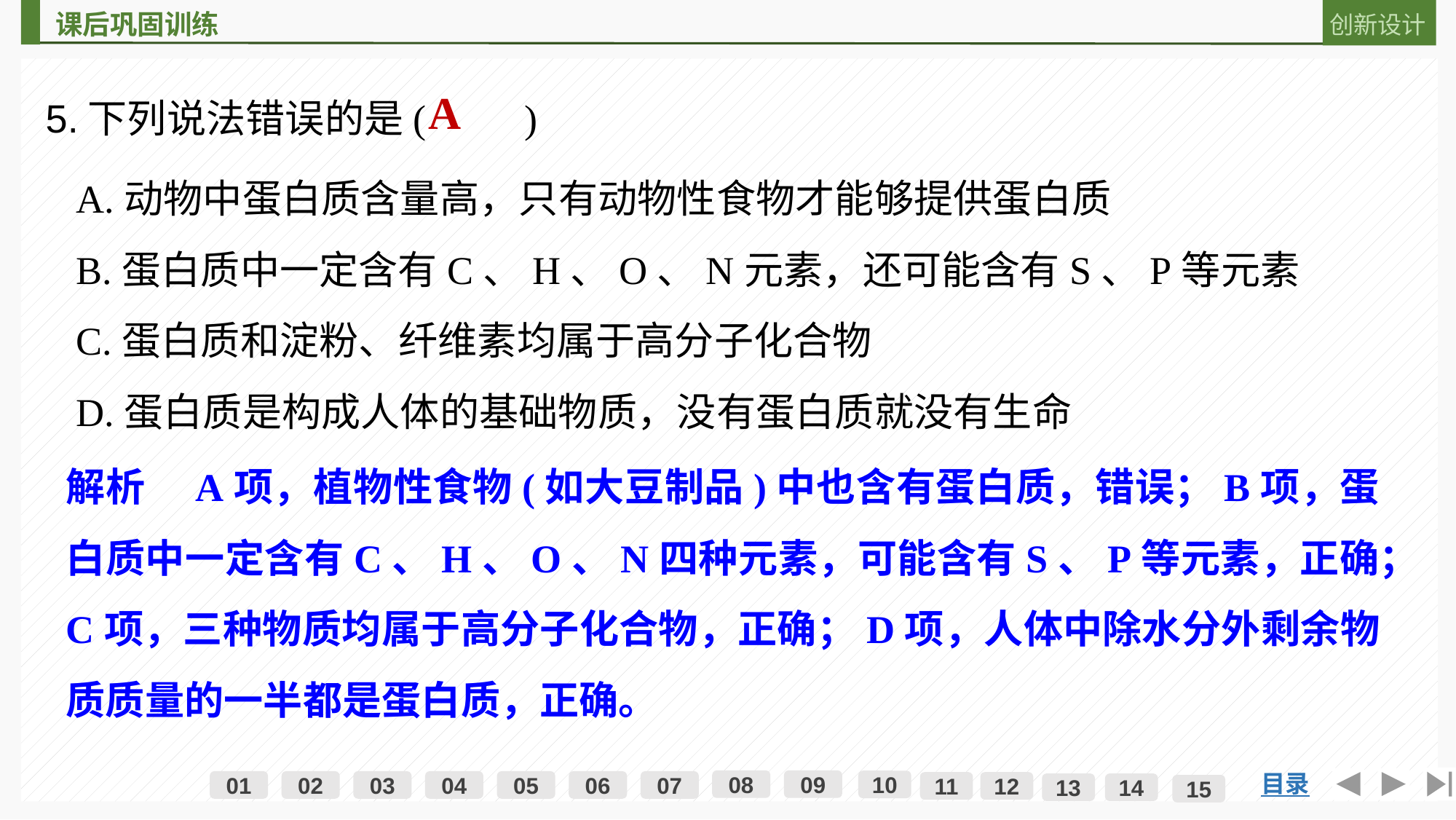

5.下列说法错误的是(　　)
A
A.动物中蛋白质含量高，只有动物性食物才能够提供蛋白质
B.蛋白质中一定含有C、H、O、N元素，还可能含有S、P等元素
C.蛋白质和淀粉、纤维素均属于高分子化合物
D.蛋白质是构成人体的基础物质，没有蛋白质就没有生命
解析　A项，植物性食物(如大豆制品)中也含有蛋白质，错误；B项，蛋白质中一定含有C、H、O、N四种元素，可能含有S、P等元素，正确；C项，三种物质均属于高分子化合物，正确；D项，人体中除水分外剩余物质质量的一半都是蛋白质，正确。